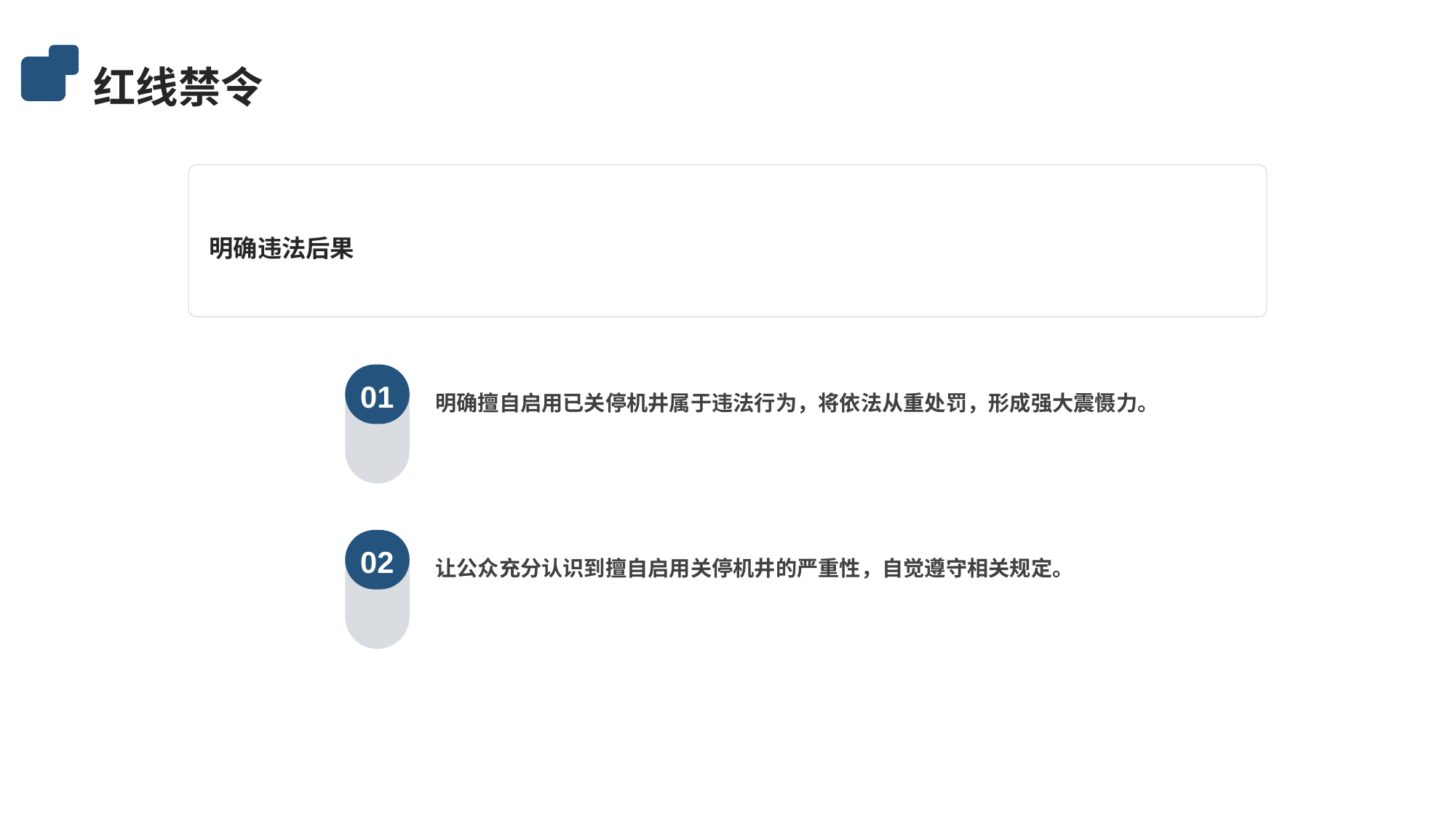

红线禁令

明确违法后果
明确擅自启用已关停机井属于违法行为，将依法从重处罚，形成强大震慑力。

01
让公众充分认识到擅自启用关停机井的严重性，自觉遵守相关规定。

02